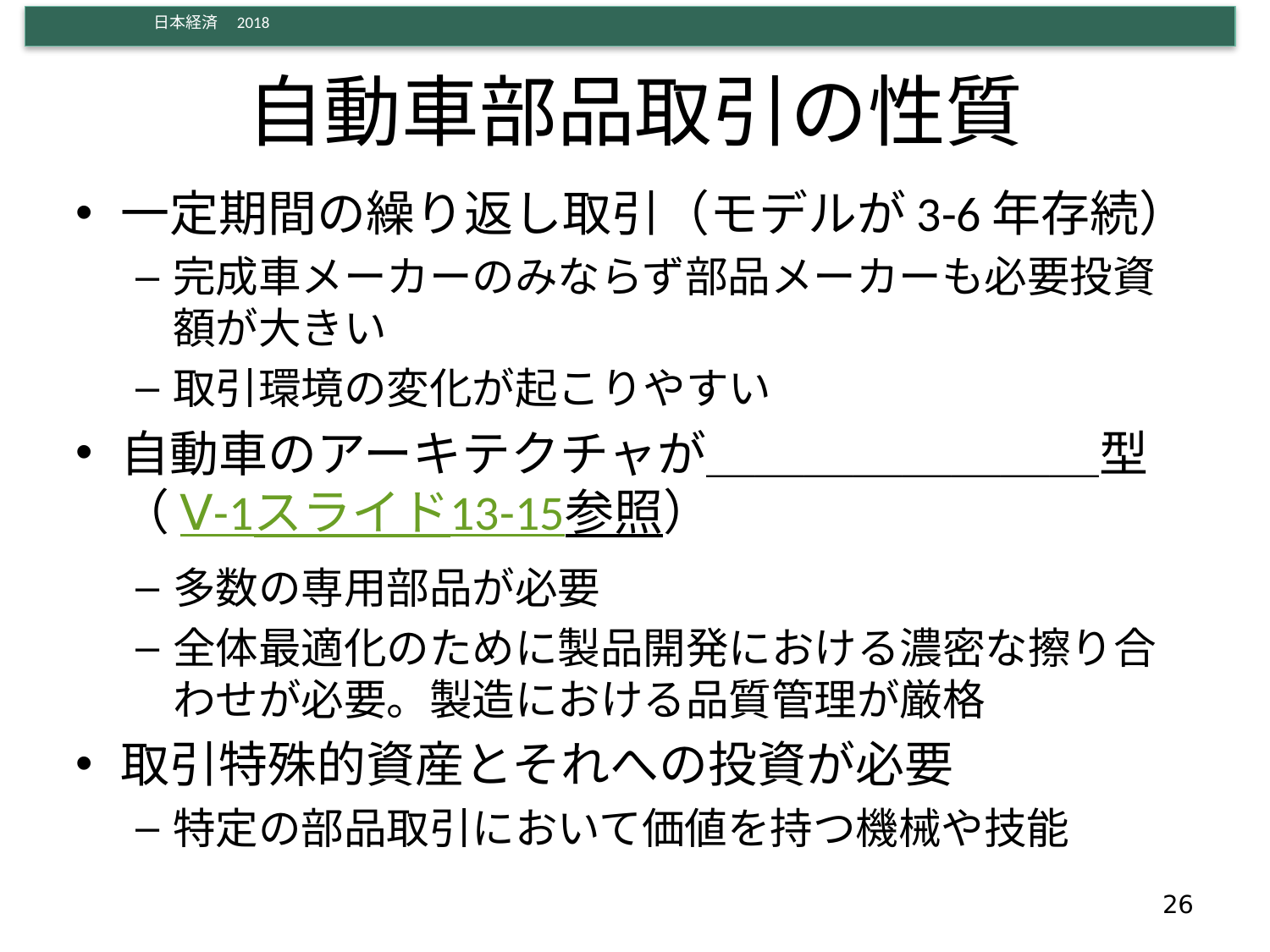

# 自動車部品取引の性質
一定期間の繰り返し取引（モデルが3-6年存続）
完成車メーカーのみならず部品メーカーも必要投資額が大きい
取引環境の変化が起こりやすい
自動車のアーキテクチャが＿＿＿＿＿＿＿＿型（Ⅴ-1スライド13-15参照）
多数の専用部品が必要
全体最適化のために製品開発における濃密な擦り合わせが必要。製造における品質管理が厳格
取引特殊的資産とそれへの投資が必要
特定の部品取引において価値を持つ機械や技能
26